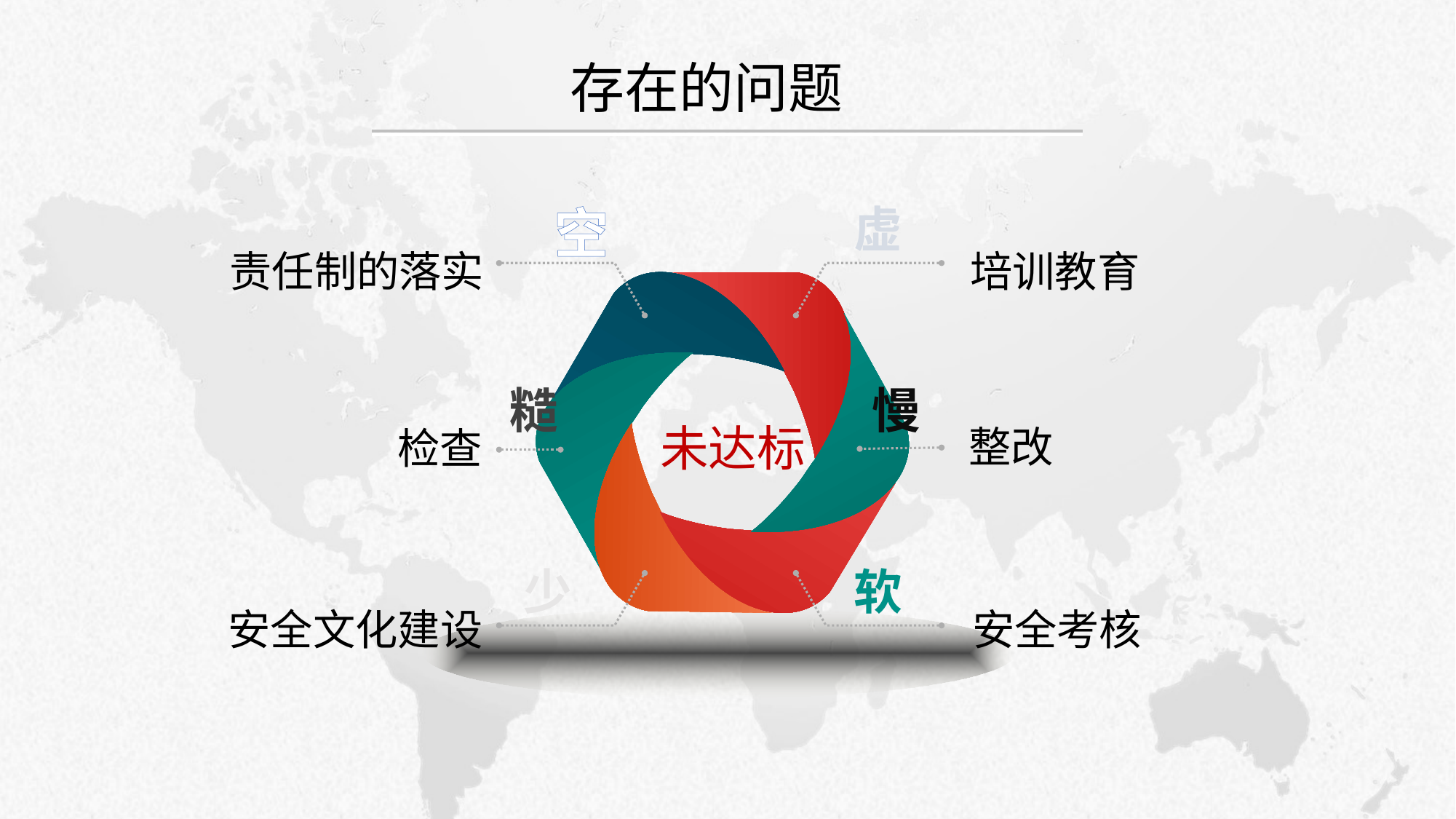

# 存在的问题
空
虚
责任制的落实
培训教育

糙
慢
未达标
整改
检查

少
软
安全文化建设
安全考核